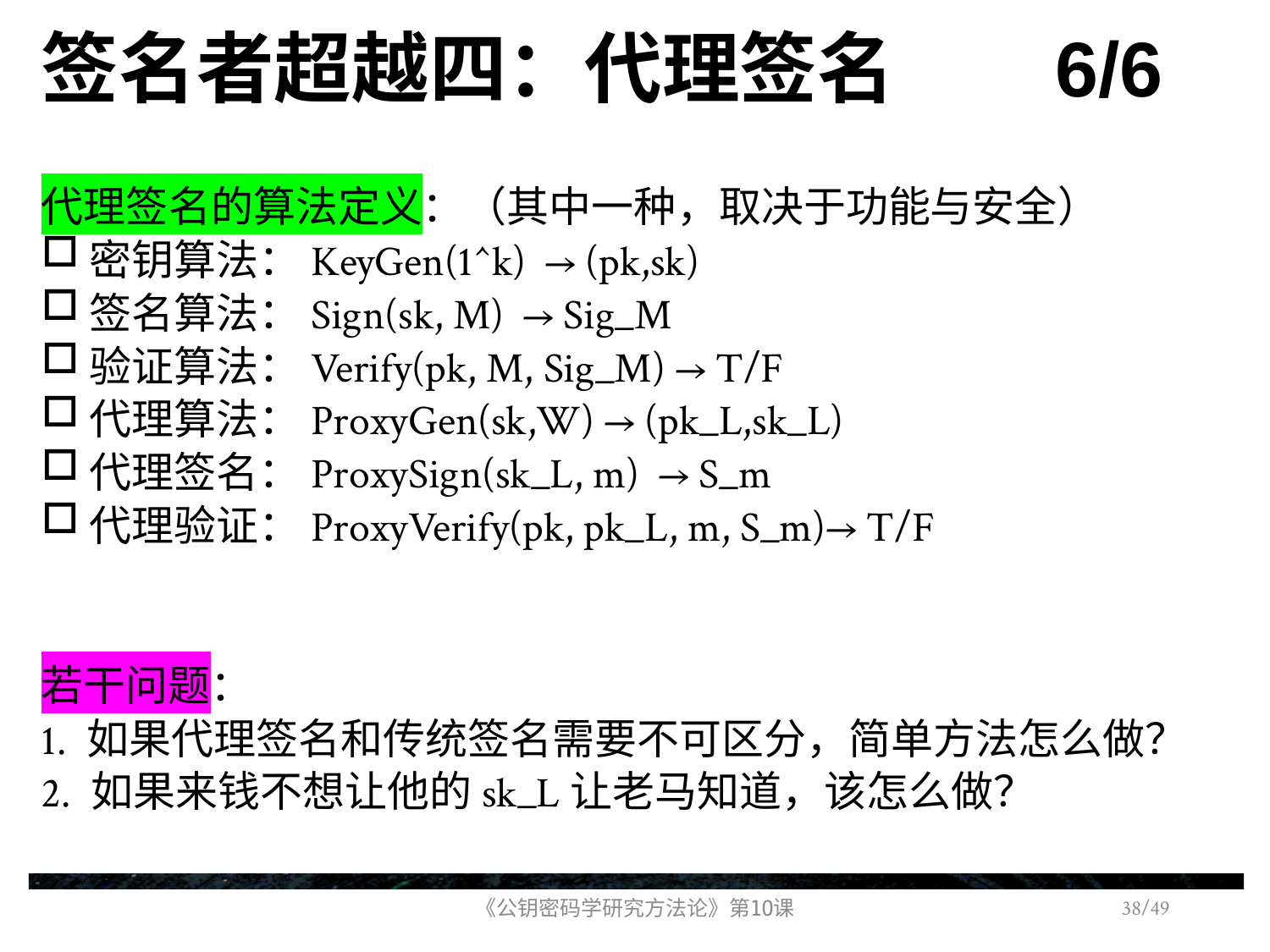

# 签名者超越四：代理签名        6/6
代理签名的算法定义：（其中一种，取决于功能与安全）
密钥算法：KeyGen(1^k)  → (pk,sk)
签名算法：Sign(sk, M)  → Sig_M
验证算法：Verify(pk, M, Sig_M) → T/F
代理算法：ProxyGen(sk,W) → (pk_L,sk_L)
代理签名：ProxySign(sk_L, m)  → S_m
代理验证：ProxyVerify(pk, pk_L, m, S_m)→ T/F

若干问题：
1. 如果代理签名和传统签名需要不可区分，简单方法怎么做？
2. 如果来钱不想让他的sk_L让老马知道，该怎么做？

《公钥密码学研究方法论》第10课
38/49